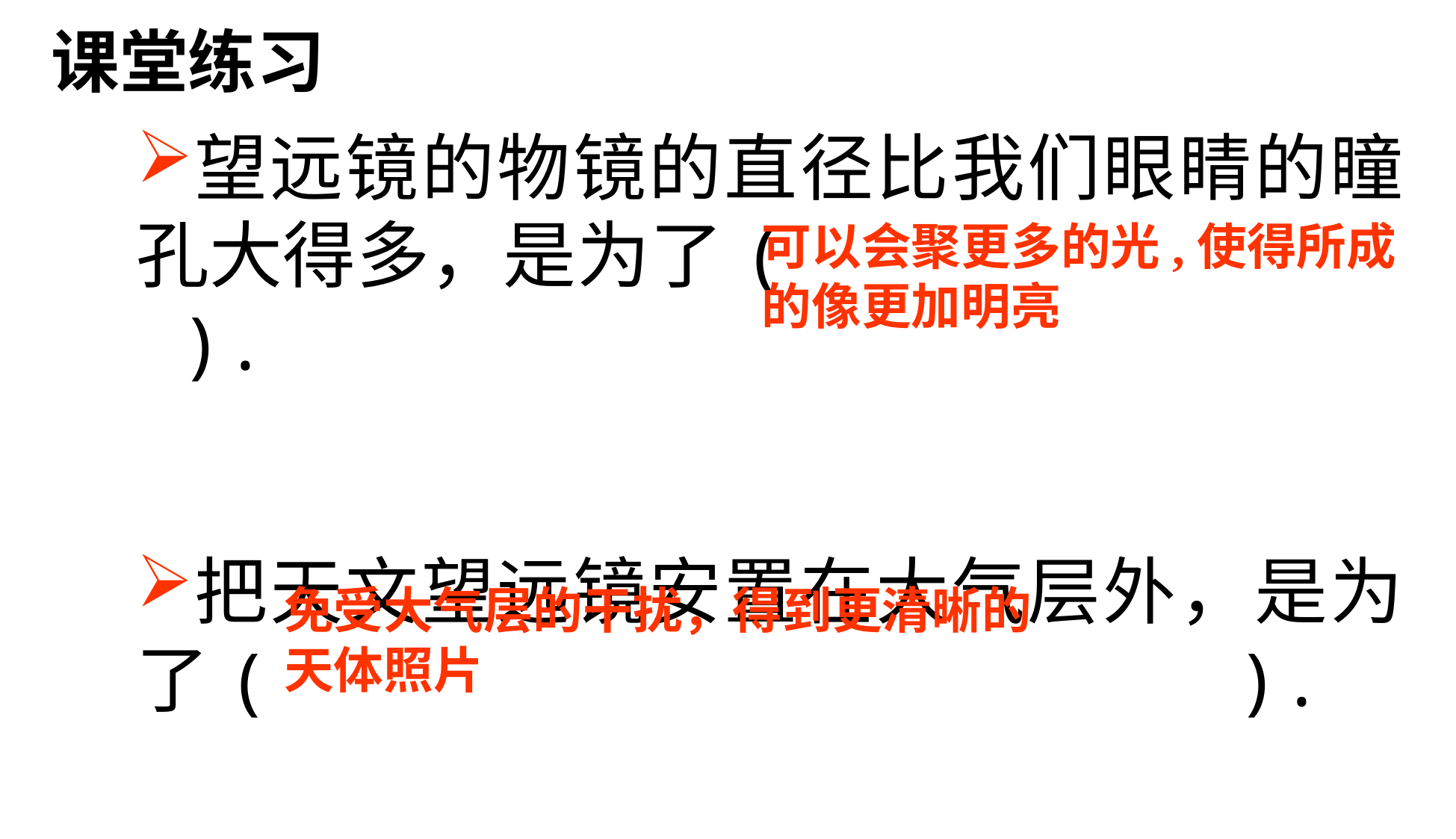

课堂练习
望远镜的物镜的直径比我们眼睛的瞳孔大得多，是为了(                ).

把天文望远镜安置在大气层外，是为了(                      ).

可以会聚更多的光,使得所成的像更加明亮
免受大气层的干扰，得到更清晰的天体照片